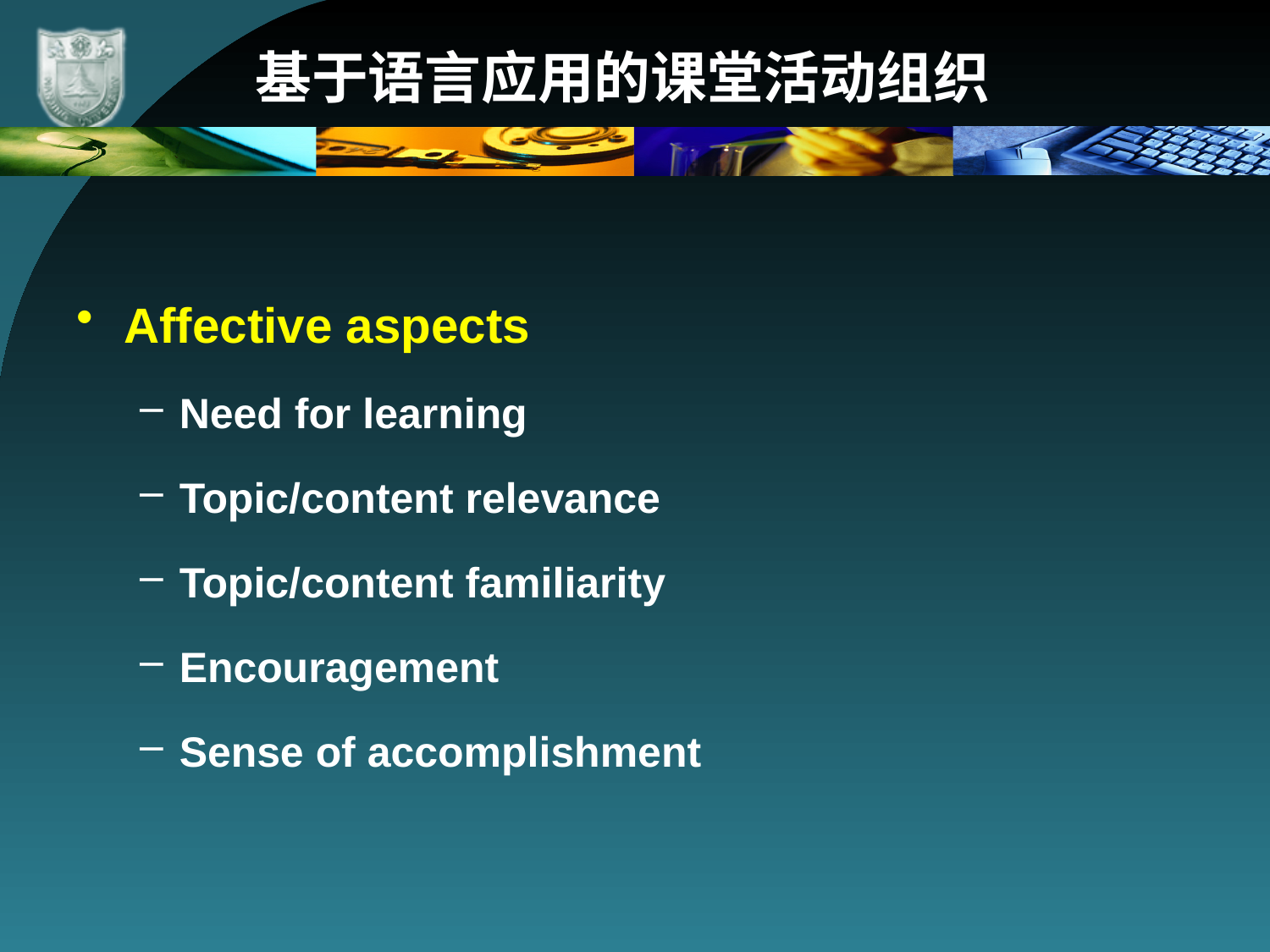

# 基于语言应用的课堂活动组织
Affective aspects
Need for learning
Topic/content relevance
Topic/content familiarity
Encouragement
Sense of accomplishment